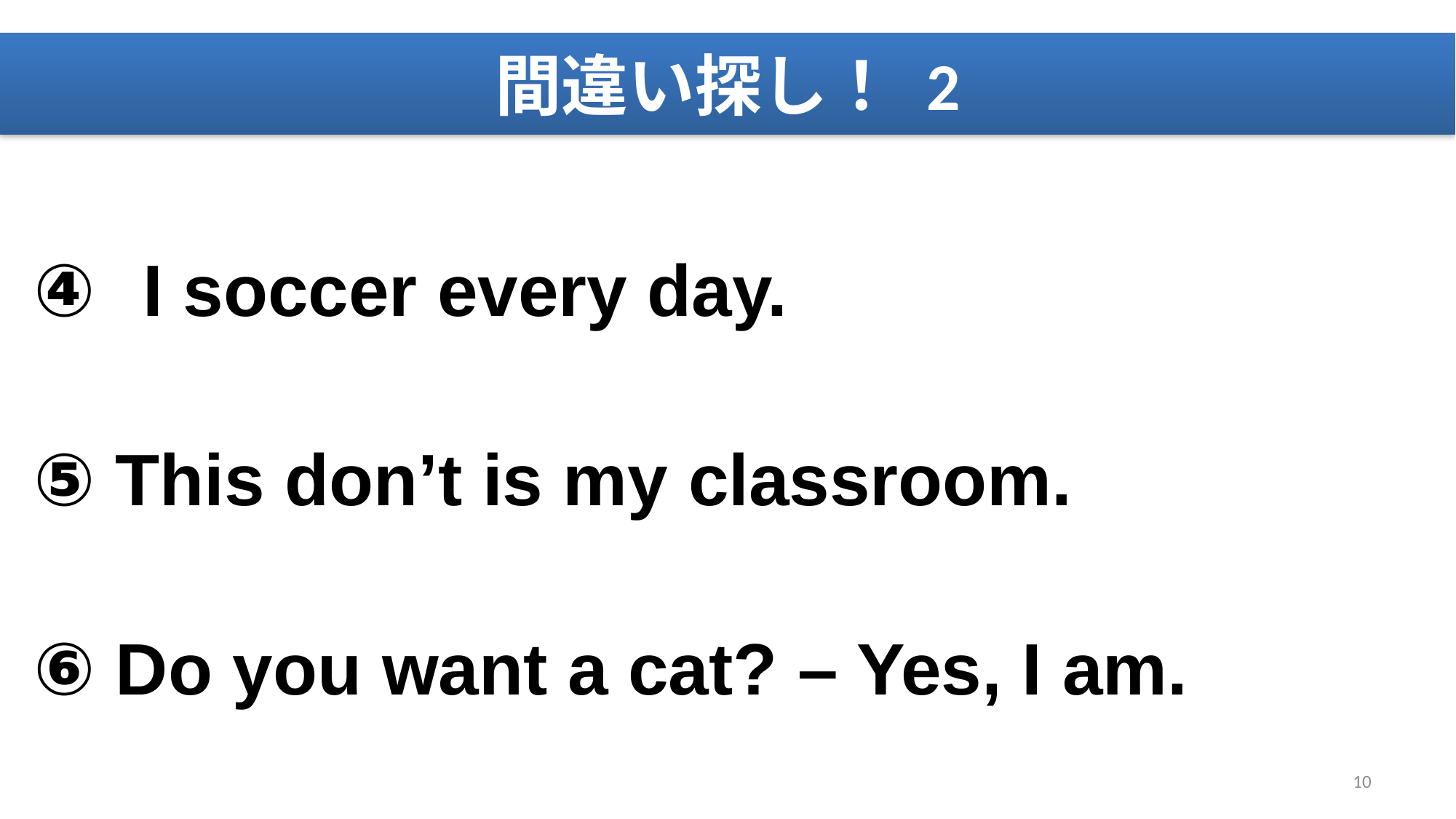

# 間違い探し！ 2
I soccer every day.
 This don’t is my classroom.
 Do you want a cat? – Yes, I am.
10